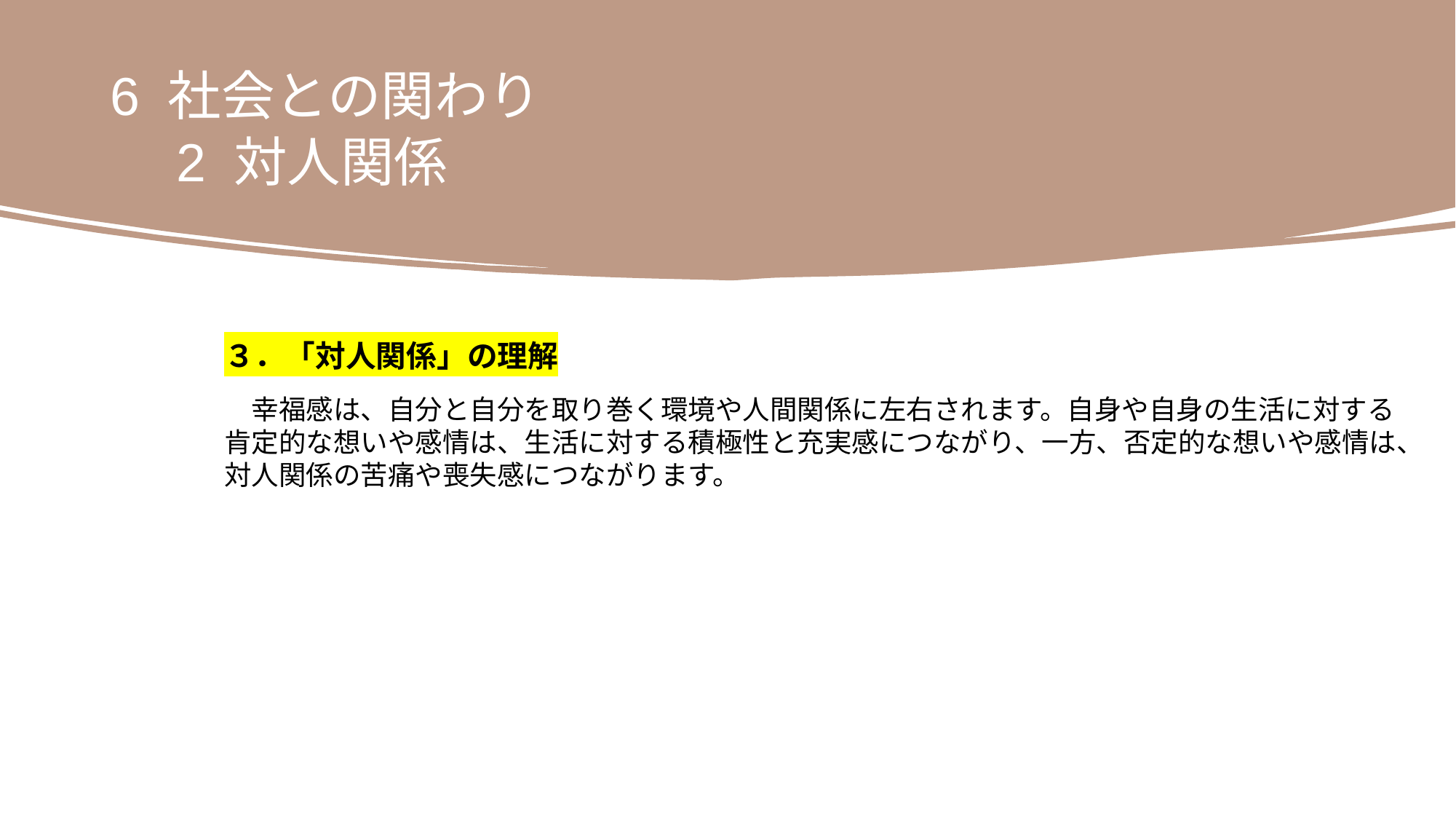

6 社会との関わり
　2 対人関係

３．「対人関係」の理解

　幸福感は、自分と自分を取り巻く環境や人間関係に左右されます。自身や自身の生活に対する
肯定的な想いや感情は、生活に対する積極性と充実感につながり、一方、否定的な想いや感情は、対人関係の苦痛や喪失感につながります。